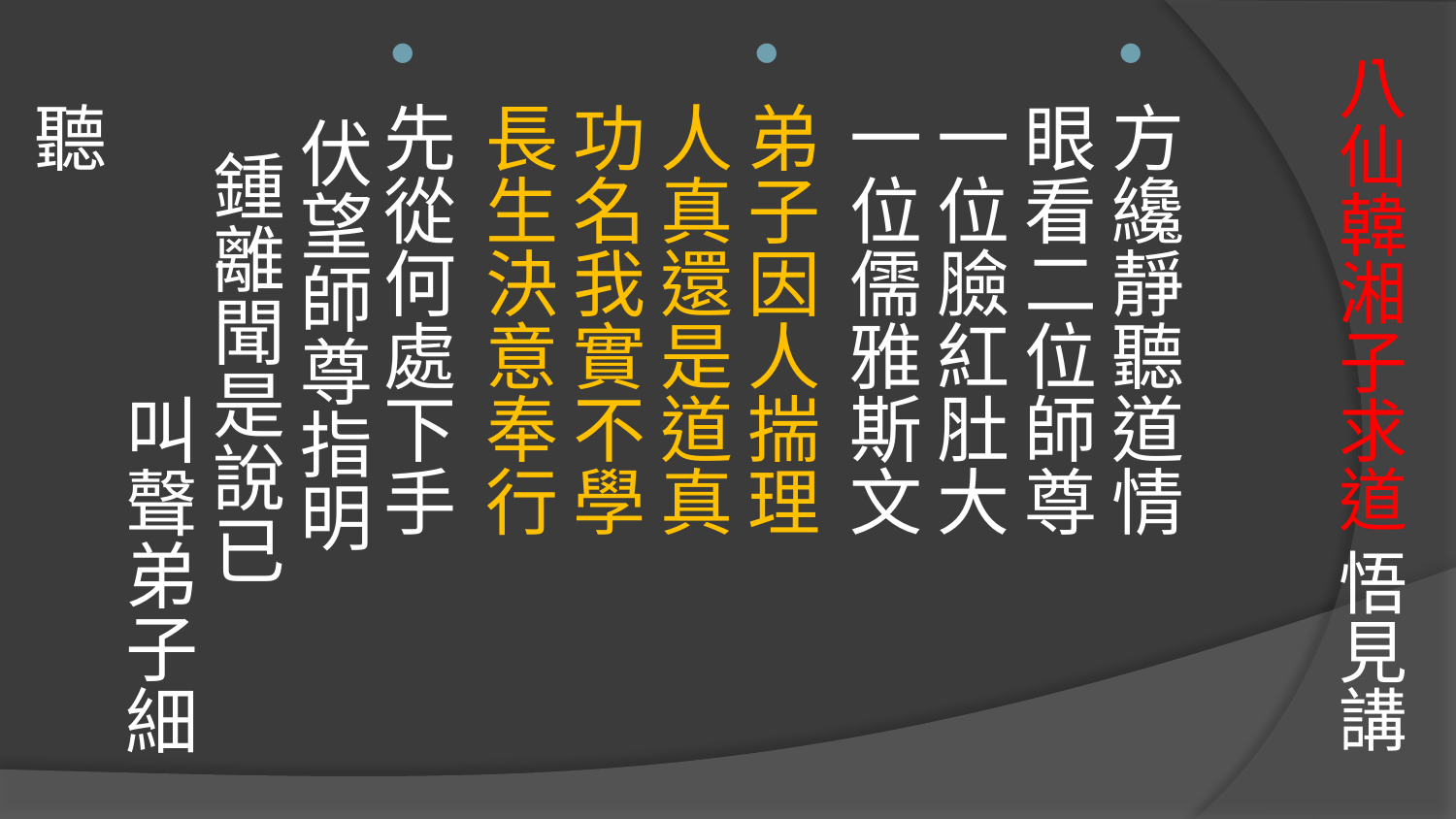

方纔靜聽道情           眼看二位師尊               一位臉紅肚大             一位儒雅斯文
弟子因人揣理             人真還是道真             功名我實不學             長生決意奉行
先從何處下手                 伏望師尊指明                  鍾離聞是說已                               叫聲弟子細聽
# 八仙韓湘子求道 悟見講